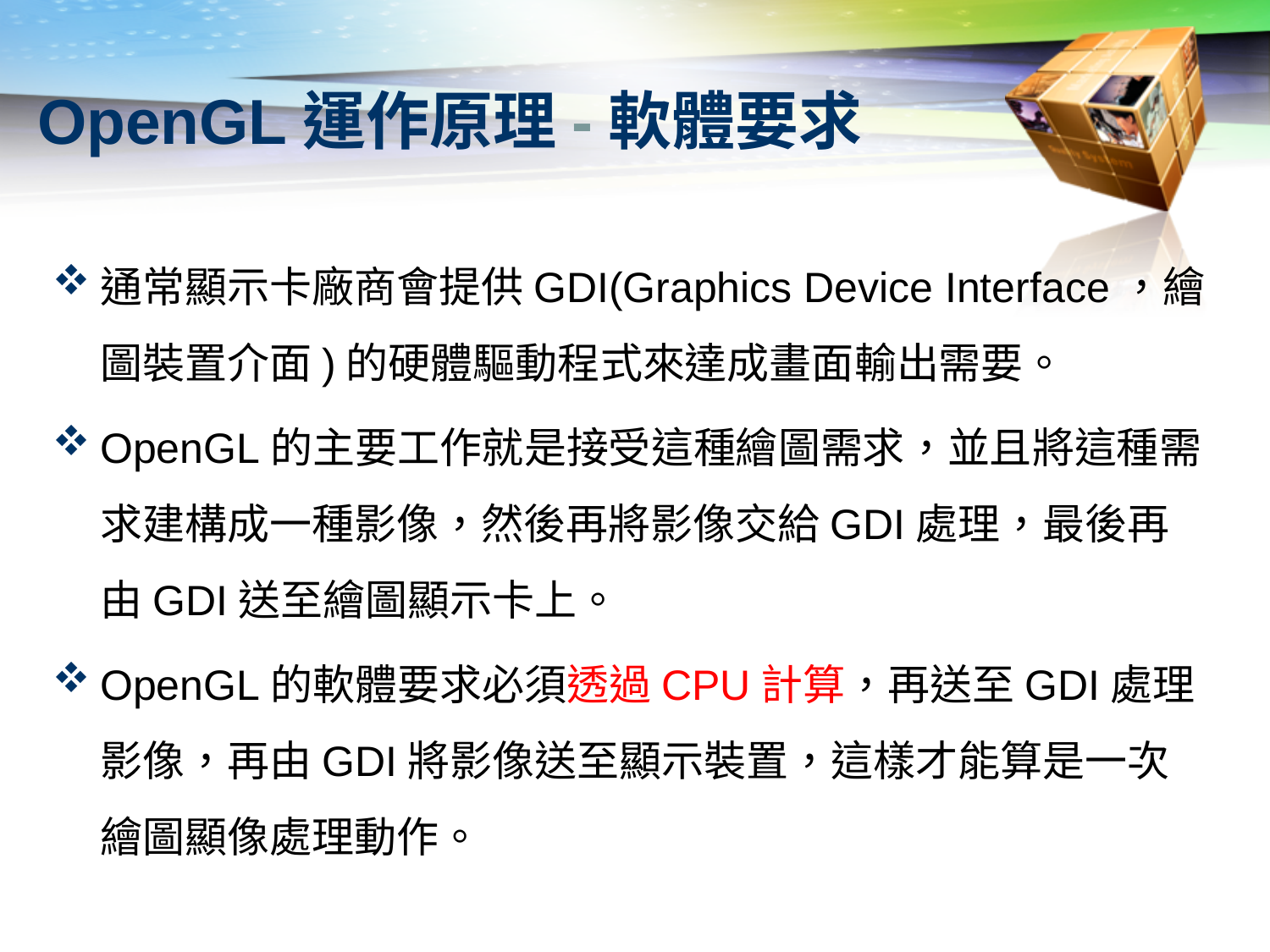

# OpenGL運作原理-軟體要求
通常顯示卡廠商會提供GDI(Graphics Device Interface，繪圖裝置介面)的硬體驅動程式來達成畫面輸出需要。
OpenGL的主要工作就是接受這種繪圖需求，並且將這種需求建構成一種影像，然後再將影像交給GDI處理，最後再由GDI送至繪圖顯示卡上。
OpenGL的軟體要求必須透過CPU計算，再送至GDI處理影像，再由GDI將影像送至顯示裝置，這樣才能算是一次繪圖顯像處理動作。